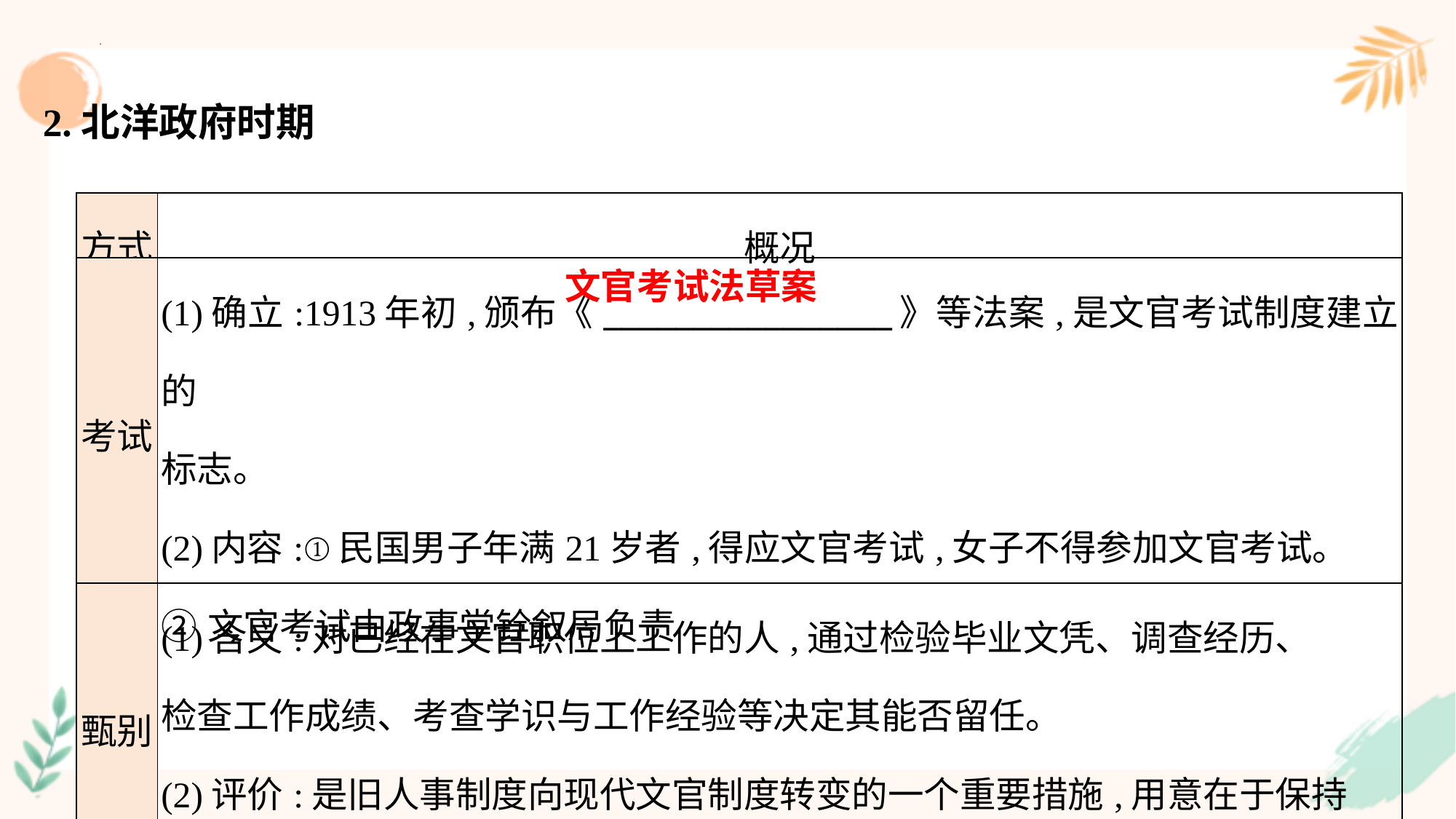

2.北洋政府时期
| 方式 | 概况 |
| --- | --- |
| 考试 | (1)确立:1913年初,颁布《\_\_\_\_\_\_\_\_\_\_\_\_\_\_\_\_》等法案,是文官考试制度建立的 标志。 (2)内容:①民国男子年满21岁者,得应文官考试,女子不得参加文官考试。 ②文官考试由政事堂铨叙局负责 |
| 甄别 | (1)含义:对已经在文官职位上工作的人,通过检验毕业文凭、调查经历、 检查工作成绩、考查学识与工作经验等决定其能否留任。 (2)评价:是旧人事制度向现代文官制度转变的一个重要措施,用意在于保持 行政的连续性与稳定性 |
文官考试法草案